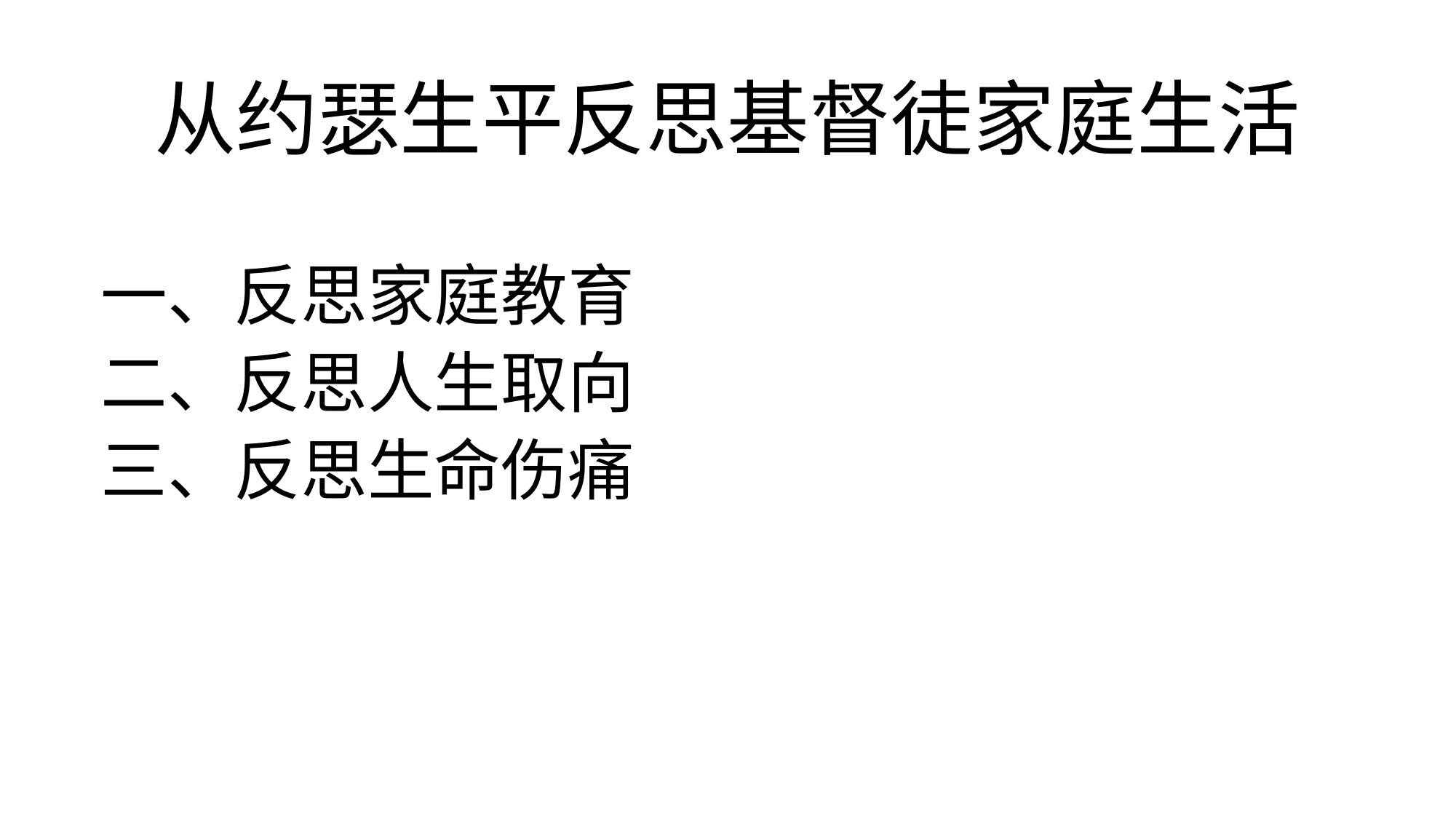

# 从约瑟生平反思基督徒家庭生活
一、反思家庭教育
二、反思人生取向
三、反思生命伤痛